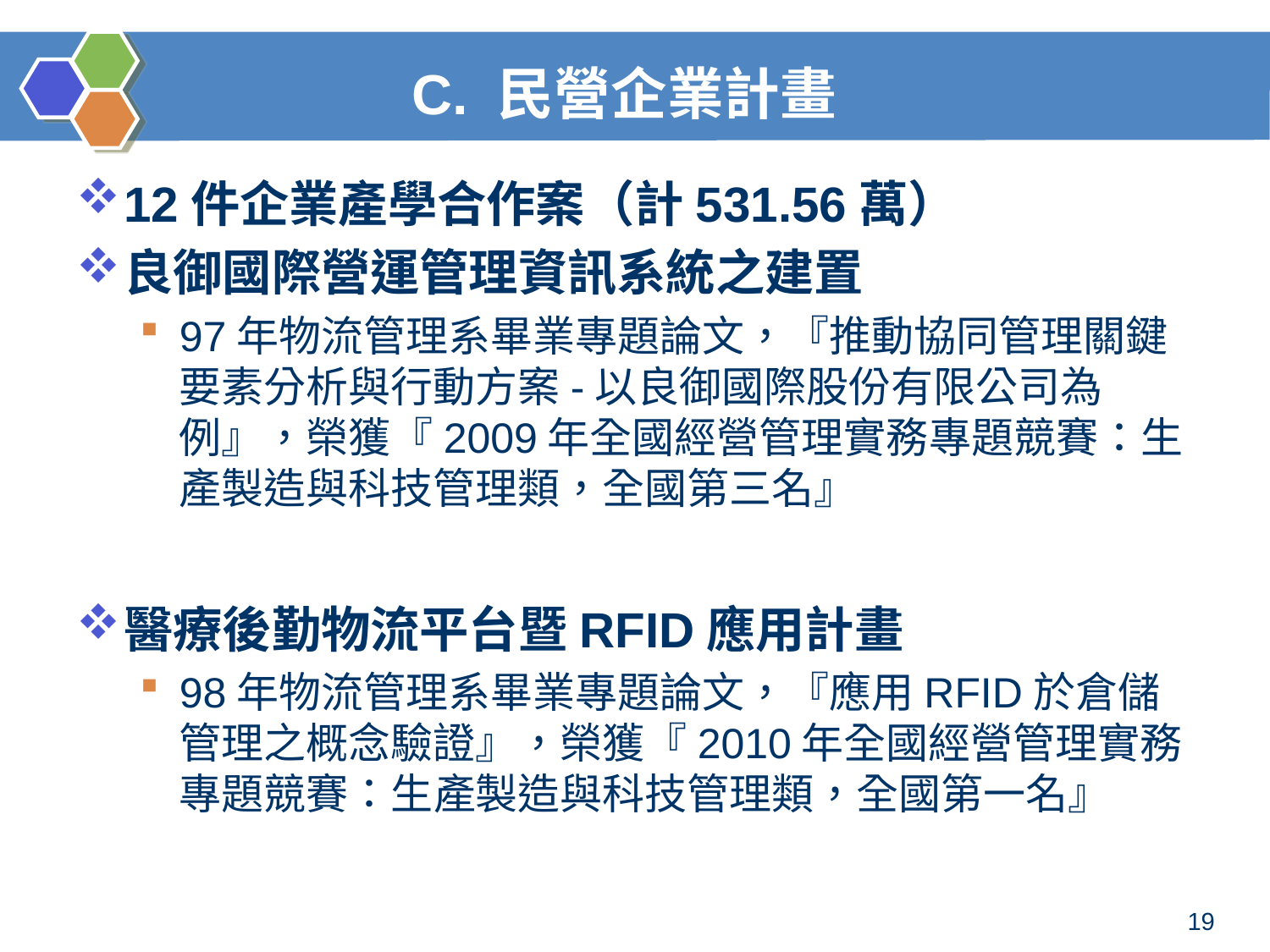

# C. 民營企業計畫
12件企業產學合作案（計531.56萬）
良御國際營運管理資訊系統之建置
97年物流管理系畢業專題論文，『推動協同管理關鍵要素分析與行動方案-以良御國際股份有限公司為例』，榮獲『2009年全國經營管理實務專題競賽：生產製造與科技管理類，全國第三名』

醫療後勤物流平台暨RFID應用計畫
98年物流管理系畢業專題論文，『應用RFID於倉儲管理之概念驗證』，榮獲『2010年全國經營管理實務專題競賽：生產製造與科技管理類，全國第一名』
19